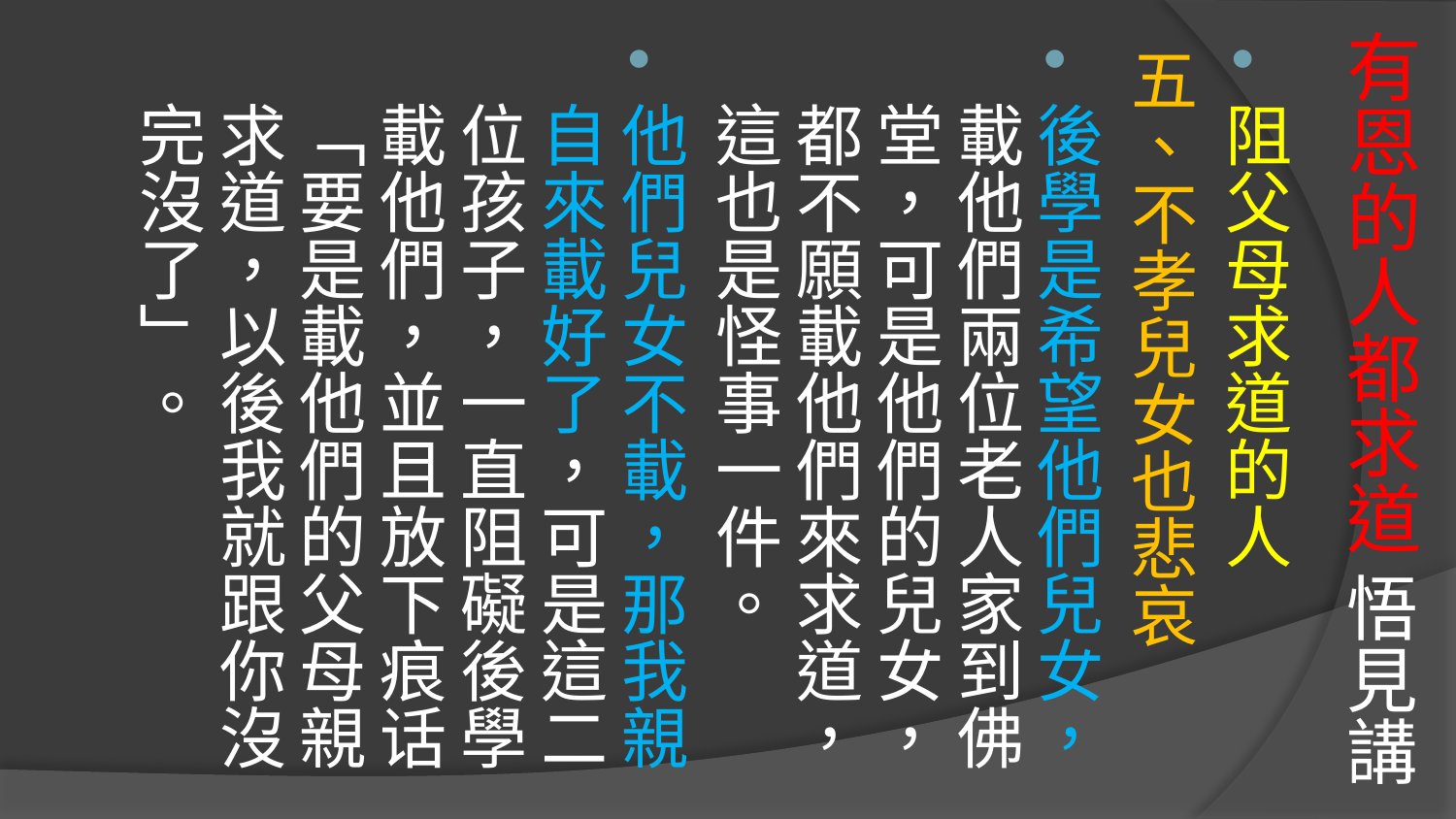

# 有恩的人都求道 悟見講
阻父母求道的人
五、不孝兒女也悲哀
後學是希望他們兒女，載他們兩位老人家到佛堂，可是他們的兒女，都不願載他們來求道，這也是怪事一件。
他們兒女不載，那我親自來載好了，可是這二位孩子，一直阻礙後學載他們，並且放下痕话「要是載他們的父母親求道，以後我就跟你沒完沒了」。